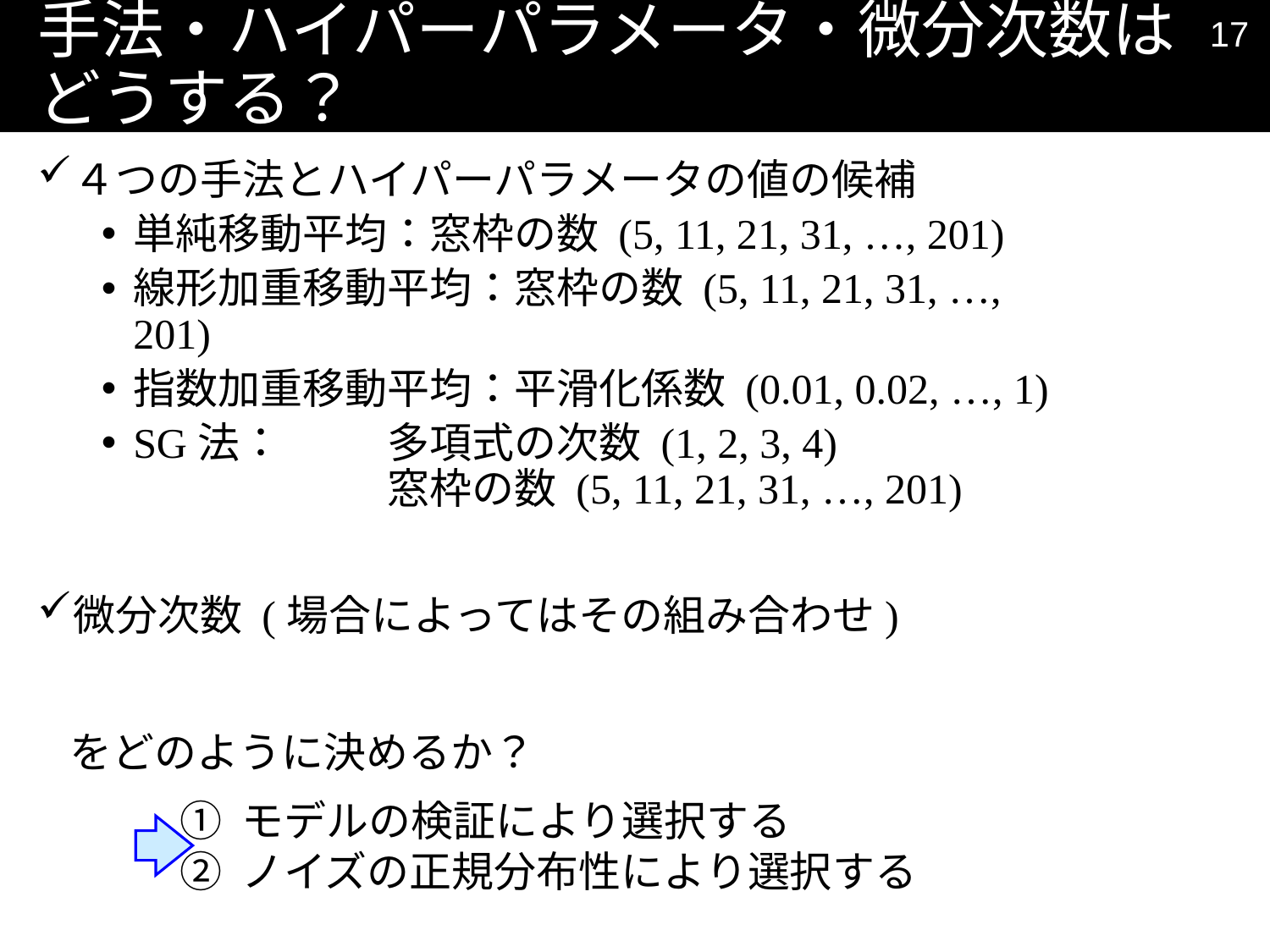

17
# 手法・ハイパーパラメータ・微分次数はどうする？
４つの手法とハイパーパラメータの値の候補
単純移動平均：窓枠の数 (5, 11, 21, 31, …, 201)
線形加重移動平均：窓枠の数 (5, 11, 21, 31, …, 201)
指数加重移動平均：平滑化係数 (0.01, 0.02, …, 1)
SG法：	多項式の次数 (1, 2, 3, 4)
		窓枠の数 (5, 11, 21, 31, …, 201)

微分次数 (場合によってはその組み合わせ)
をどのように決めるか？
① モデルの検証により選択する
② ノイズの正規分布性により選択する